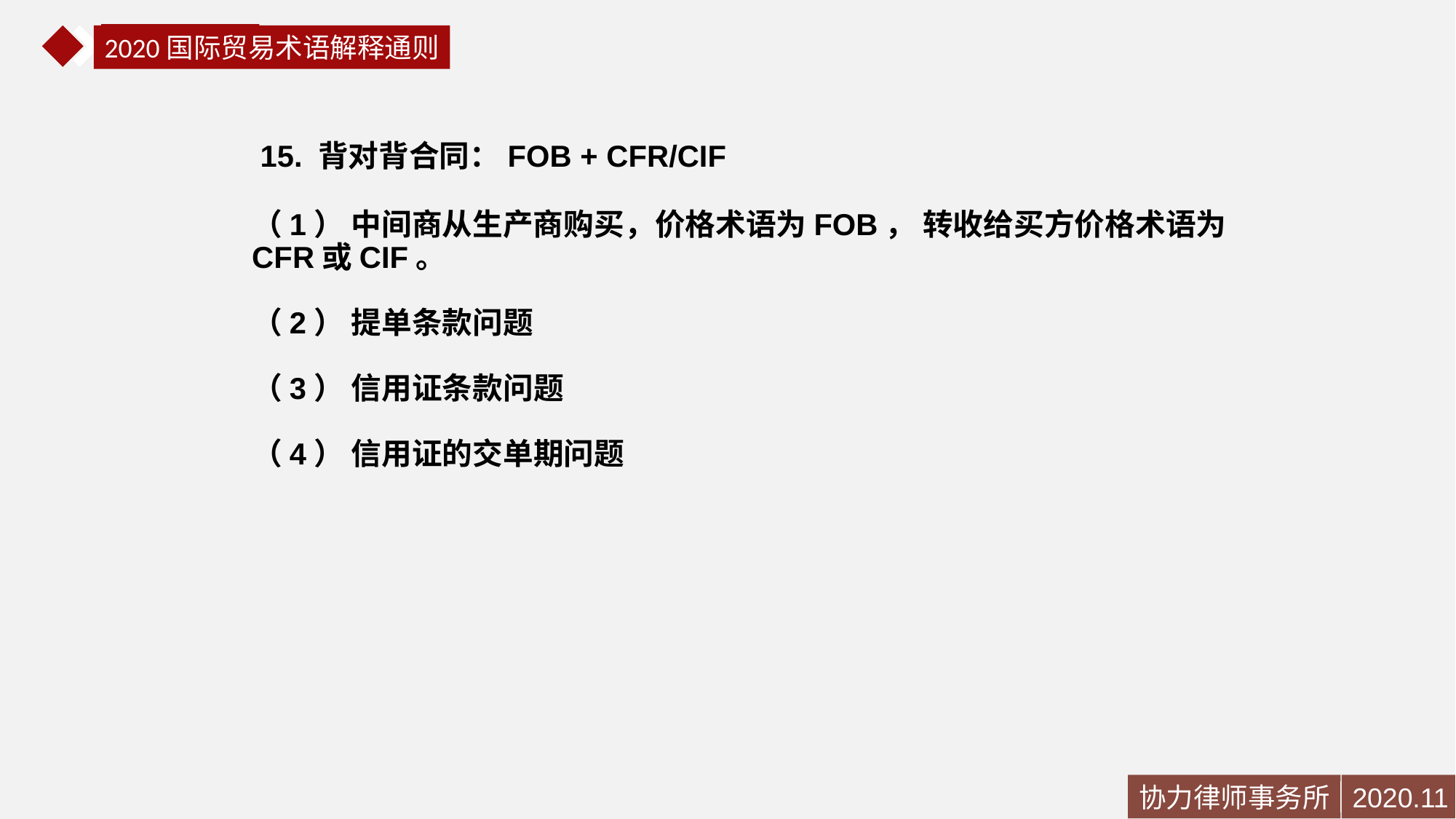

国际贸易法

2020国际贸易术语解释通则

 15. 背对背合同：FOB + CFR/CIF

（1） 中间商从生产商购买，价格术语为FOB， 转收给买方价格术语为CFR或CIF。

（2） 提单条款问题

（3） 信用证条款问题

（4） 信用证的交单期问题

协力律师事务所
2020.11